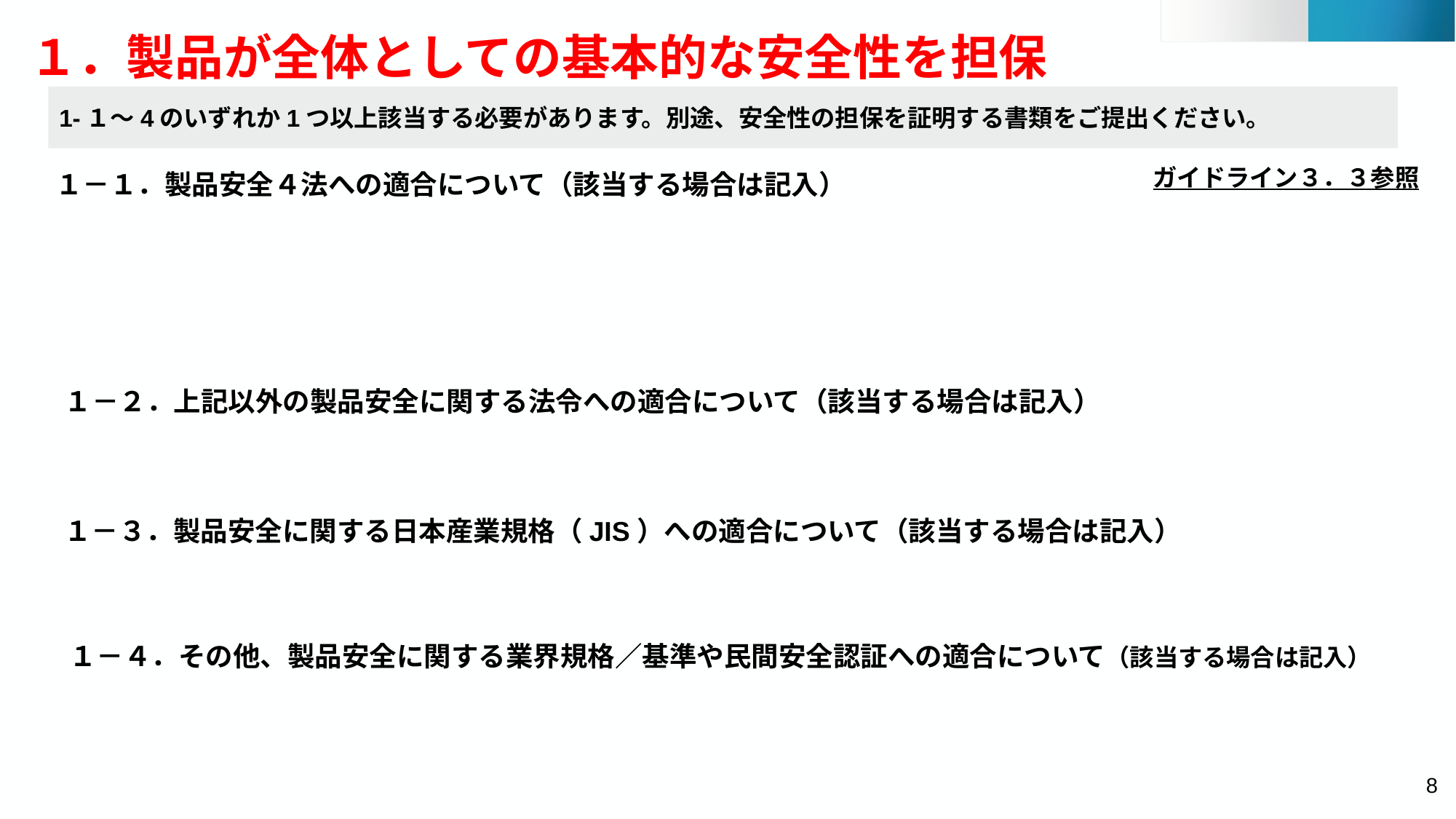

１．製品が全体としての基本的な安全性を担保
1-１～4のいずれか1つ以上該当する必要があります。別途、安全性の担保を証明する書類をご提出ください。
ガイドライン３．３参照
１－１．製品安全４法への適合について（該当する場合は記入）

１－２．上記以外の製品安全に関する法令への適合について（該当する場合は記入）

１－３．製品安全に関する日本産業規格（JIS）への適合について（該当する場合は記入）

１－４．その他、製品安全に関する業界規格／基準や民間安全認証への適合について（該当する場合は記入）

8